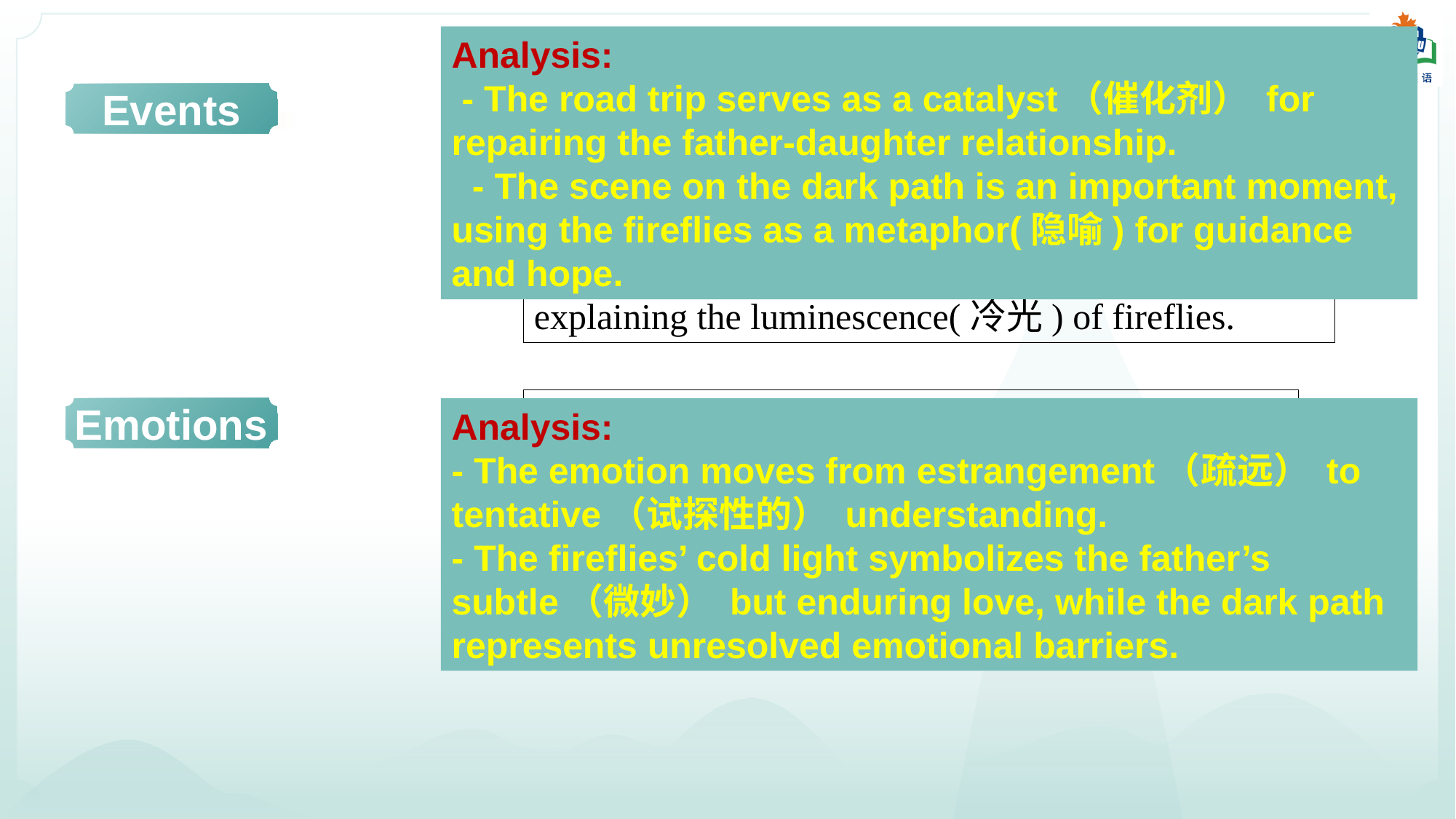

Analysis:
 - The road trip serves as a catalyst（催化剂） for repairing the father-daughter relationship.
  - The scene on the dark path is an important moment, using the fireflies as a metaphor(隐喻) for guidance and hope.
Text clue:
- Father takes me on a road trip to reconnect with my roots.
  - In one scene, father, despite being unwell, accompanies me on a dark path to the bus stop, explaining the luminescence(冷光) of fireflies.
Events
Text clue:
- “My”anger: “angry at my dad because he had dropped in and out of our childhood.”
- Father’s care: “Love you, be safe.”
- “My” internal conflict: “Loving him too, but not always able to say it.”
Emotions
Analysis:
- The emotion moves from estrangement（疏远） to tentative（试探性的） understanding.
- The fireflies’ cold light symbolizes the father’s subtle（微妙） but enduring love, while the dark path represents unresolved emotional barriers.